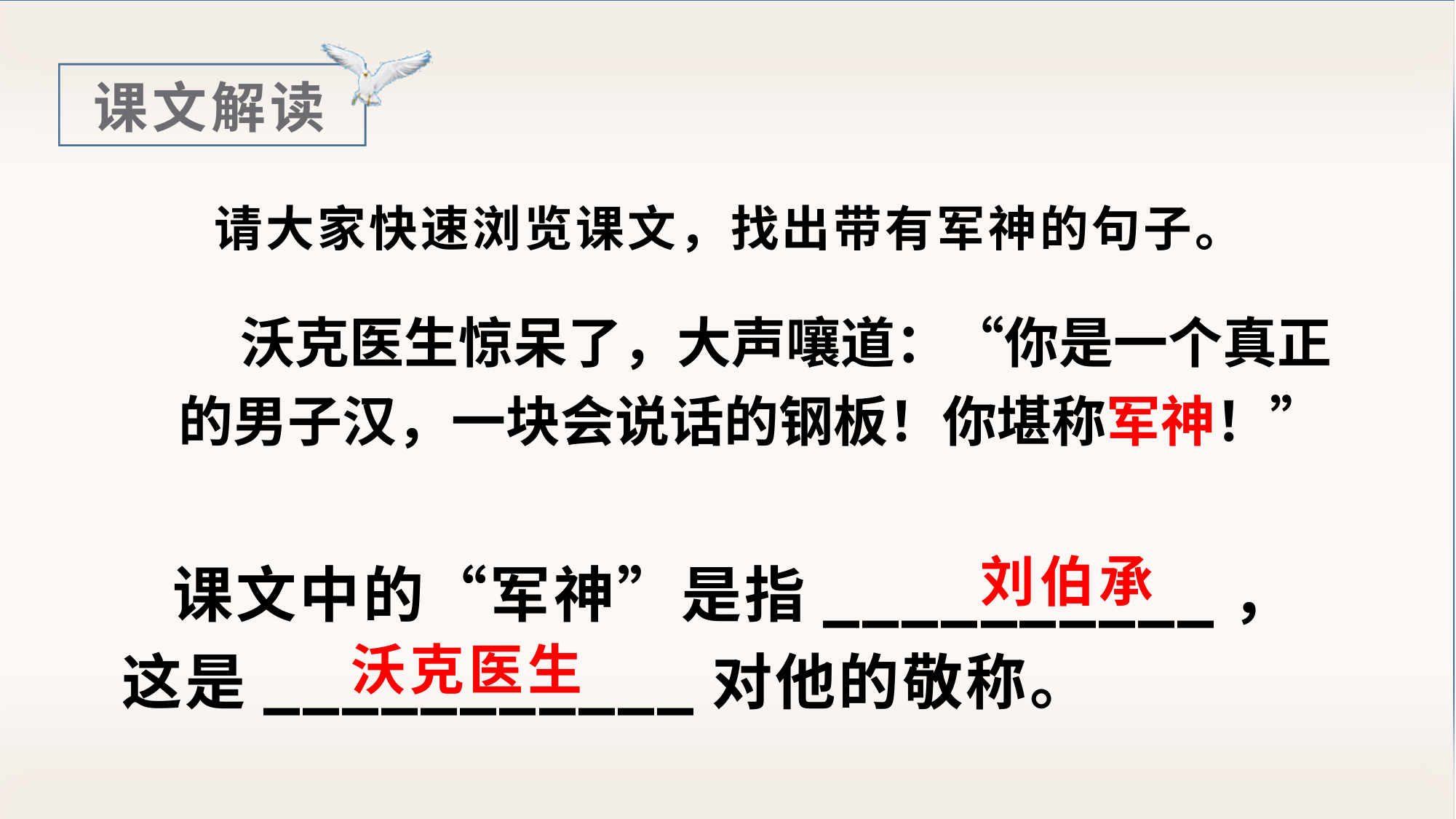

课文解读
请大家快速浏览课文，找出带有军神的句子。
    沃克医生惊呆了，大声嚷道：“你是一个真正
的男子汉，一块会说话的钢板！你堪称军神！”
      课文中的“军神”是指__________，
   这是___________对他的敬称。
刘伯承
沃克医生